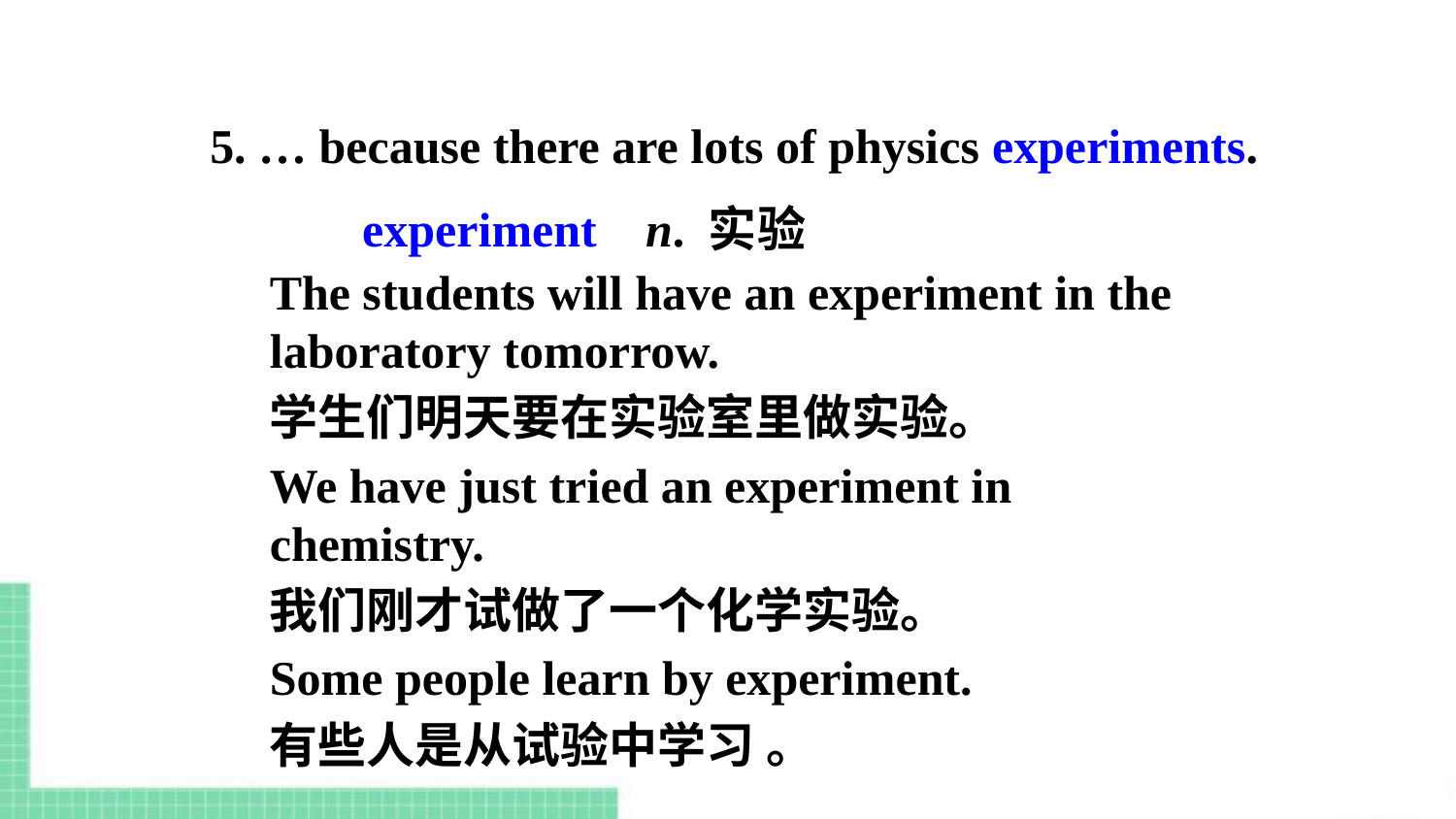

5. … because there are lots of physics experiments.
  experiment    n. 实验
The students will have an experiment in the laboratory tomorrow.
学生们明天要在实验室里做实验。
We have just tried an experiment in chemistry.
我们刚才试做了一个化学实验。
Some people learn by experiment.
有些人是从试验中学习 。